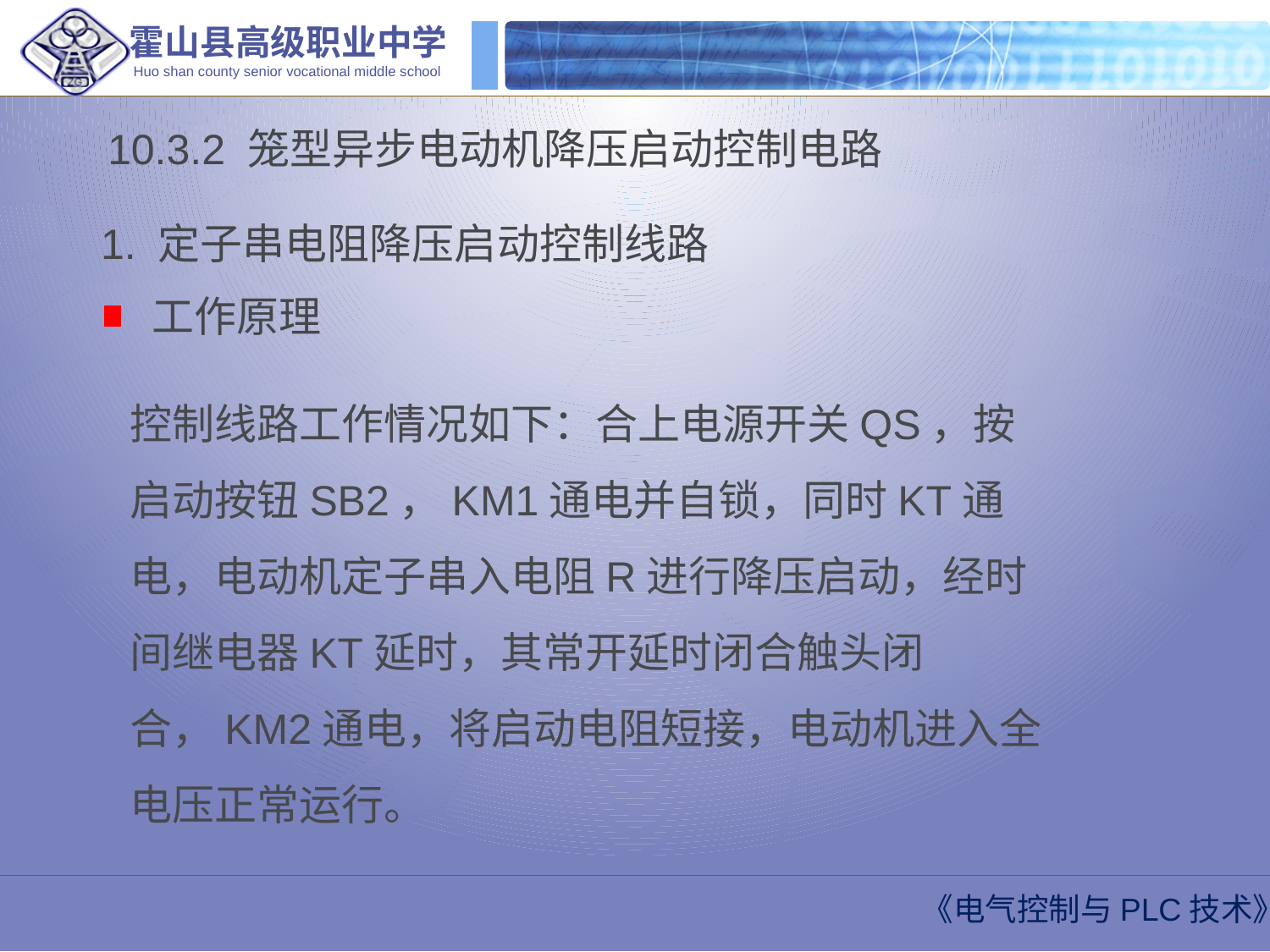

10.3.2 笼型异步电动机降压启动控制电路

1. 定子串电阻降压启动控制线路
工作原理

控制线路工作情况如下：合上电源开关QS，按启动按钮SB2，KM1通电并自锁，同时KT通电，电动机定子串入电阻R进行降压启动，经时间继电器KT延时，其常开延时闭合触头闭合，KM2通电，将启动电阻短接，电动机进入全电压正常运行。